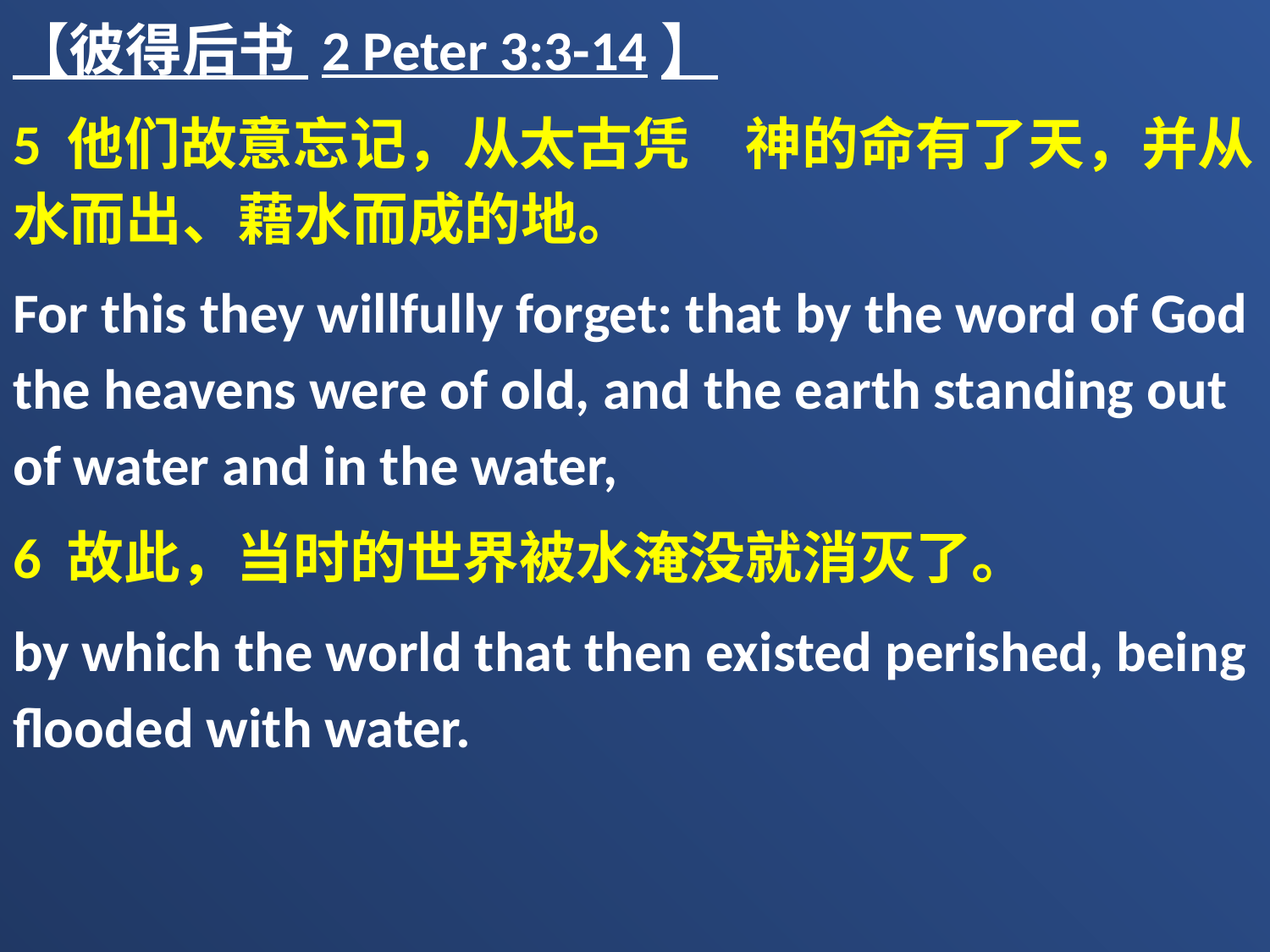

【彼得后书 2 Peter 3:3-14】
5 他们故意忘记，从太古凭　神的命有了天，并从水而出、藉水而成的地。
For this they willfully forget: that by the word of God the heavens were of old, and the earth standing out of water and in the water,
6 故此，当时的世界被水淹没就消灭了。
by which the world that then existed perished, being flooded with water.